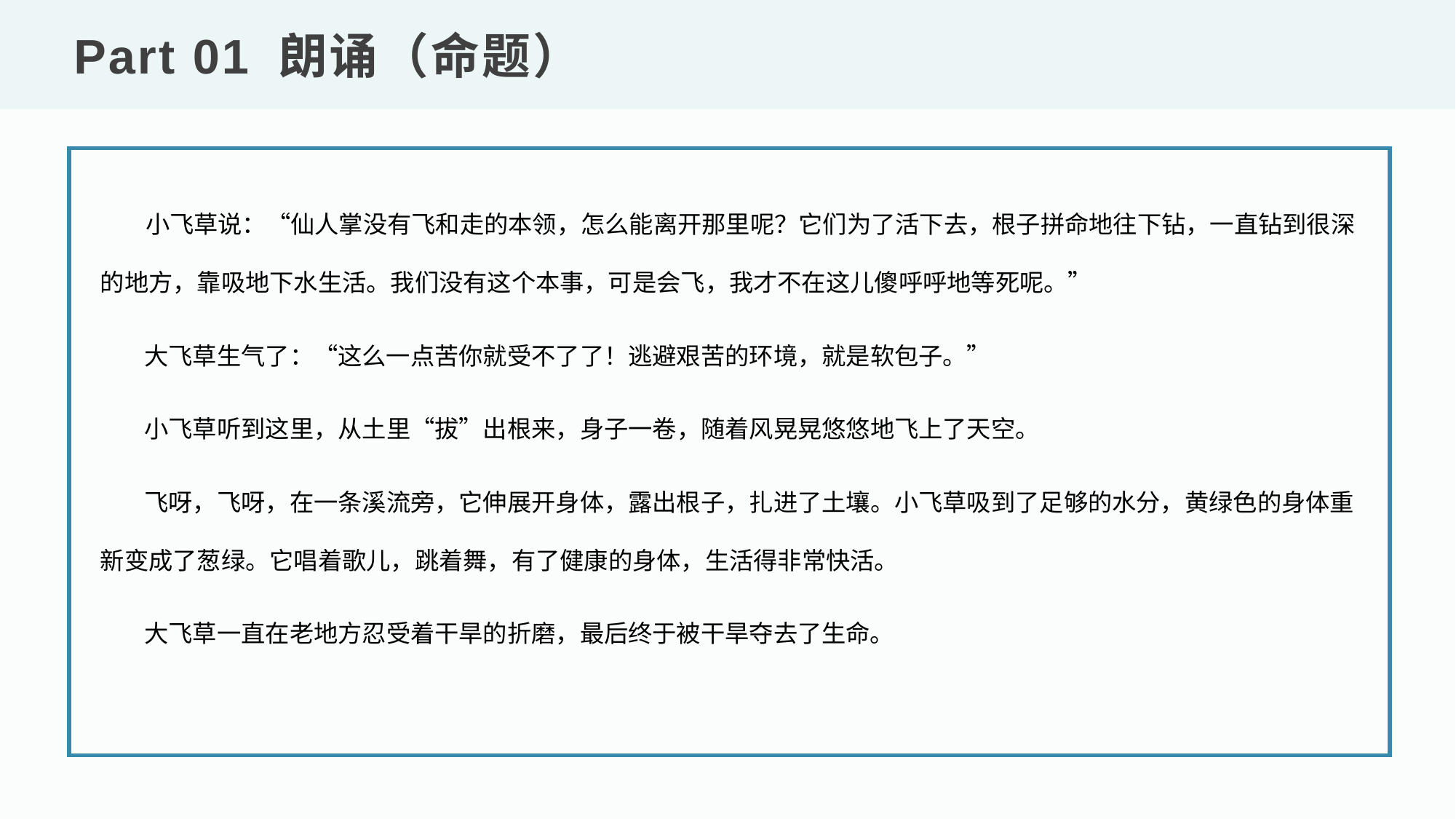

Part 01 朗诵（命题）

        小飞草说：“仙人掌没有飞和走的本领，怎么能离开那里呢？它们为了活下去，根子拼命地往下钻，一直钻到很深的地方，靠吸地下水生活。我们没有这个本事，可是会飞，我才不在这儿傻呼呼地等死呢。”
       大飞草生气了：“这么一点苦你就受不了了！逃避艰苦的环境，就是软包子。”
       小飞草听到这里，从土里“拔”出根来，身子一卷，随着风晃晃悠悠地飞上了天空。
       飞呀，飞呀，在一条溪流旁，它伸展开身体，露出根子，扎进了土壤。小飞草吸到了足够的水分，黄绿色的身体重新变成了葱绿。它唱着歌儿，跳着舞，有了健康的身体，生活得非常快活。
       大飞草一直在老地方忍受着干旱的折磨，最后终于被干旱夺去了生命。